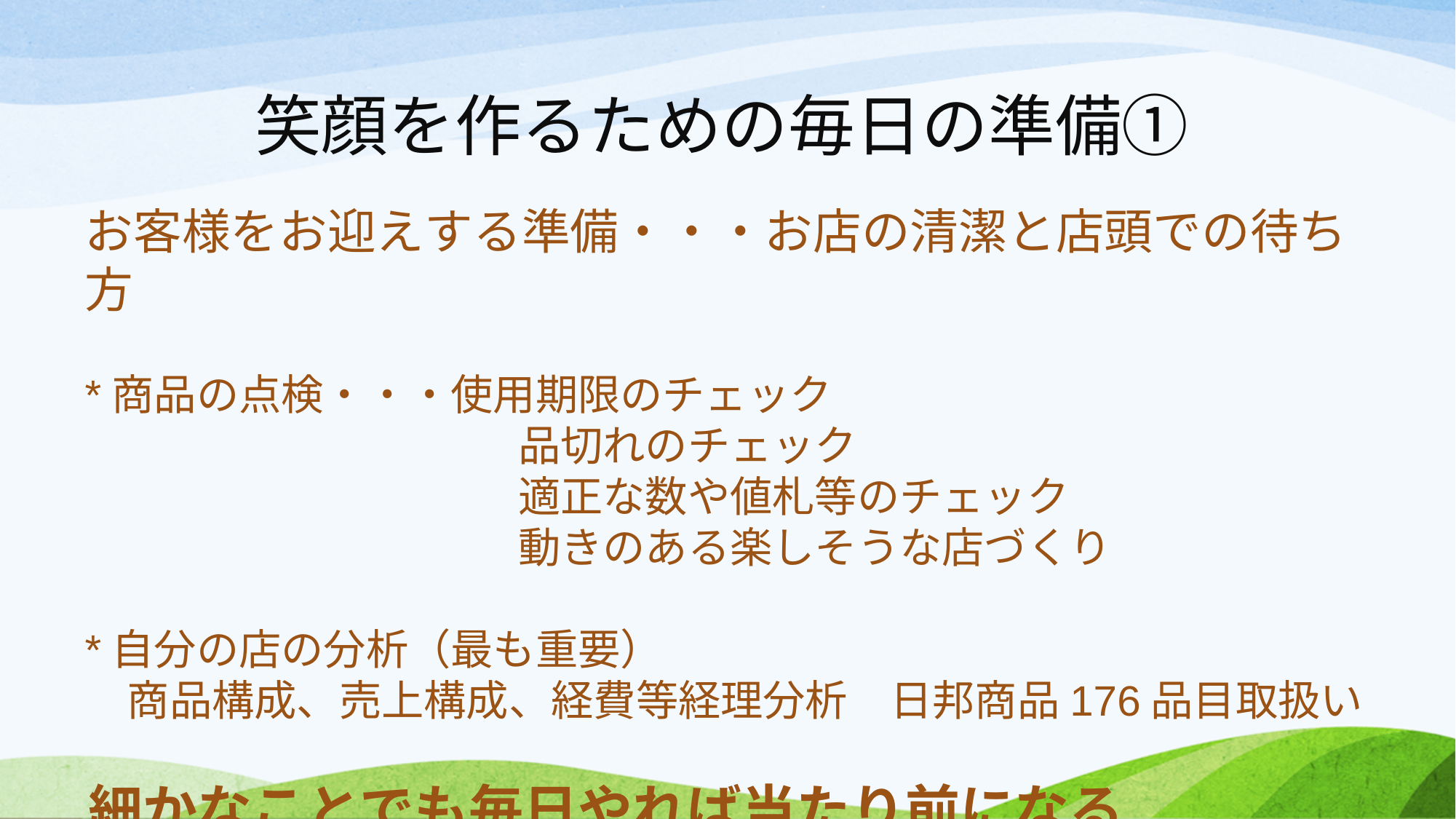

笑顔を作るための毎日の準備①
お客様をお迎えする準備・・・お店の清潔と店頭での待ち方

*商品の点検・・・使用期限のチェック
　　　　　　　　　　 品切れのチェック
　　　　　　　　　　 適正な数や値札等のチェック
　　　　　　　　　　 動きのある楽しそうな店づくり

*自分の店の分析（最も重要）
　商品構成、売上構成、経費等経理分析　日邦商品176品目取扱い

細かなことでも毎日やれば当たり前になる